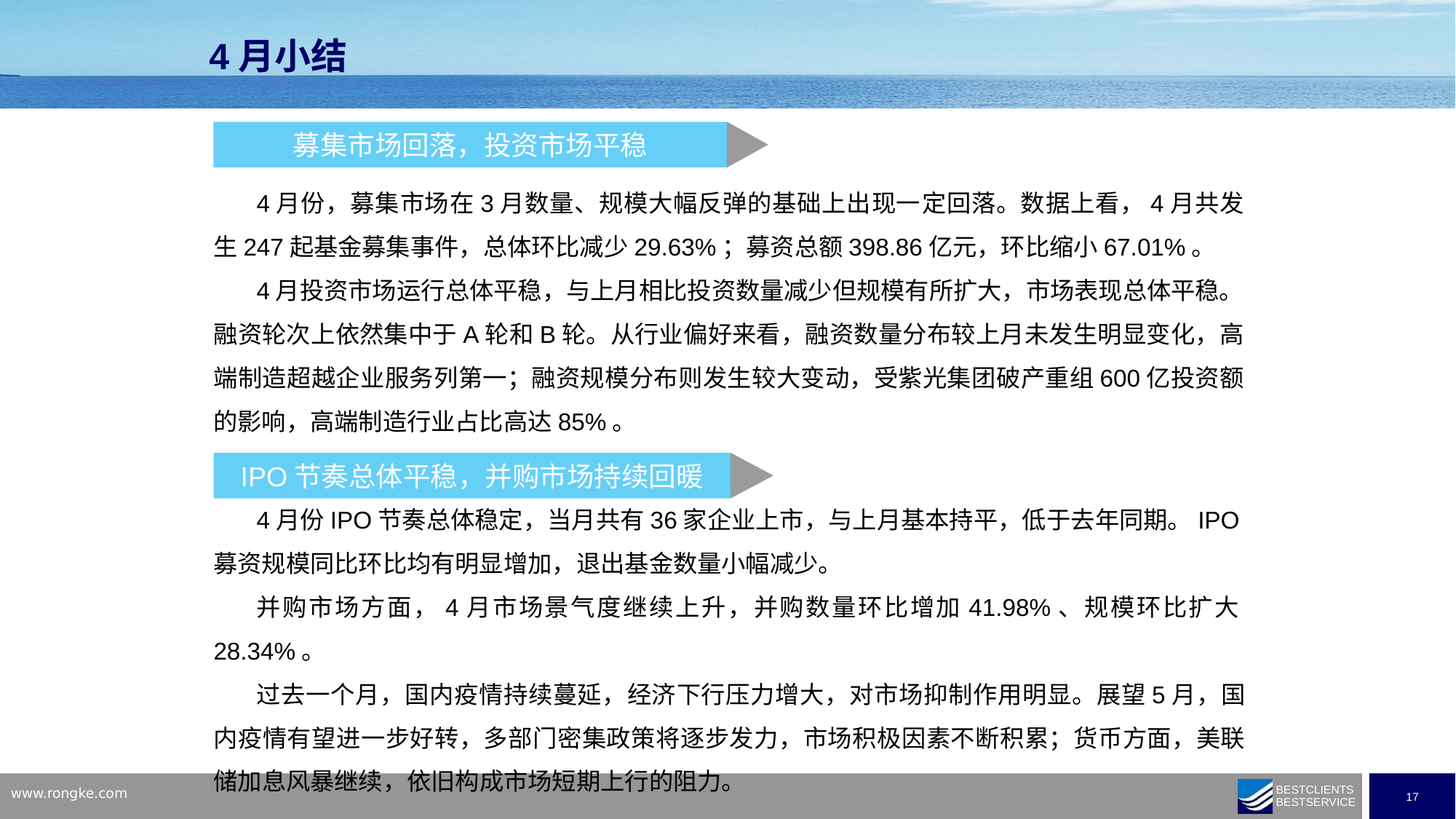

4月小结
募集市场回落，投资市场平稳

4月份，募集市场在3月数量、规模大幅反弹的基础上出现一定回落。数据上看，4月共发生247起基金募集事件，总体环比减少29.63%；募资总额398.86亿元，环比缩小67.01%。
4月投资市场运行总体平稳，与上月相比投资数量减少但规模有所扩大，市场表现总体平稳。融资轮次上依然集中于A轮和B轮。从行业偏好来看，融资数量分布较上月未发生明显变化，高端制造超越企业服务列第一；融资规模分布则发生较大变动，受紫光集团破产重组600亿投资额的影响，高端制造行业占比高达85%。
IPO节奏总体平稳，并购市场持续回暖

4月份IPO节奏总体稳定，当月共有36家企业上市，与上月基本持平，低于去年同期。IPO募资规模同比环比均有明显增加，退出基金数量小幅减少。
并购市场方面，4月市场景气度继续上升，并购数量环比增加41.98%、规模环比扩大28.34%。
过去一个月，国内疫情持续蔓延，经济下行压力增大，对市场抑制作用明显。展望5月，国内疫情有望进一步好转，多部门密集政策将逐步发力，市场积极因素不断积累；货币方面，美联储加息风暴继续，依旧构成市场短期上行的阻力。